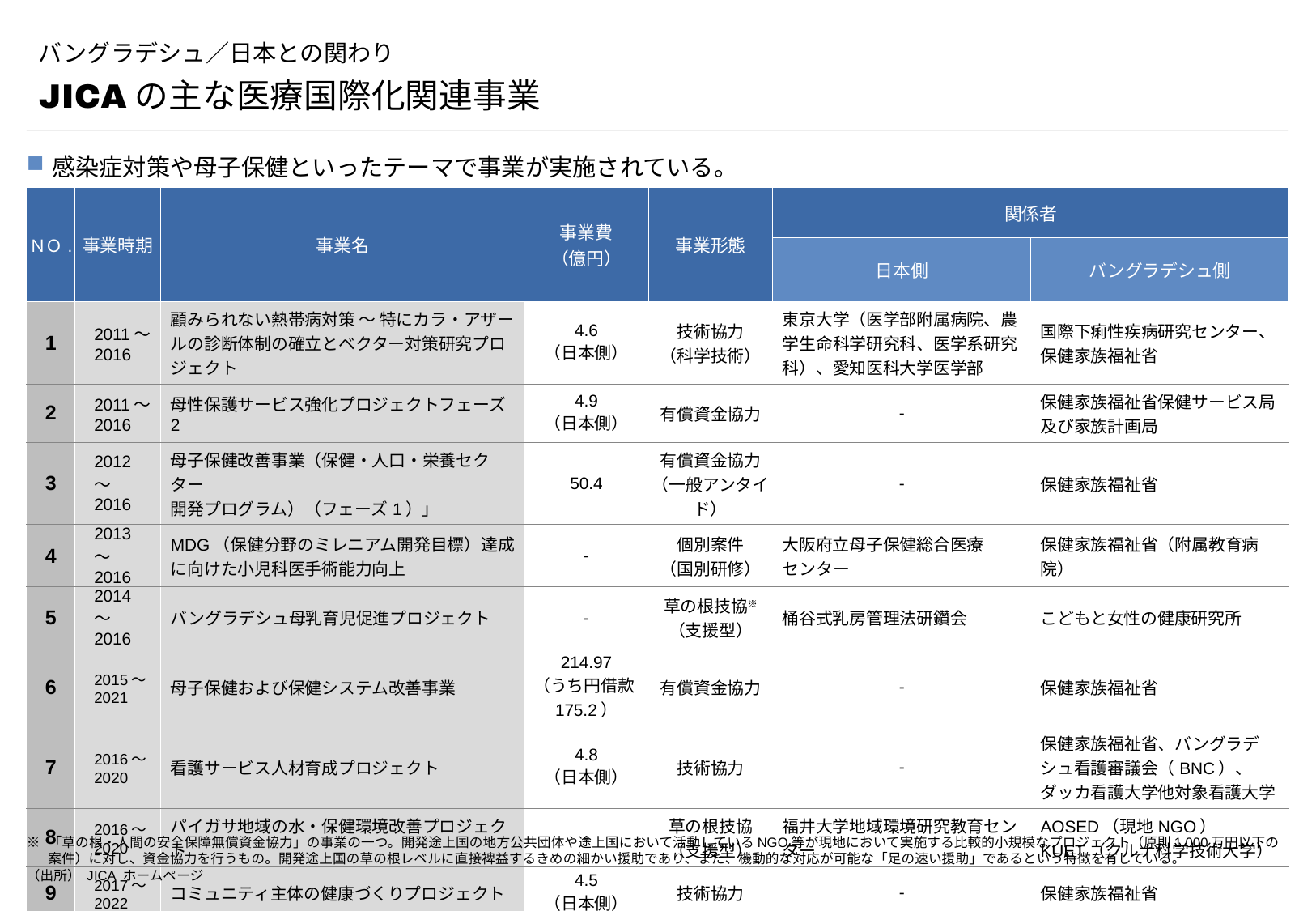

# バングラデシュ／日本との関わり
JICAの主な医療国際化関連事業
感染症対策や母子保健といったテーマで事業が実施されている。
| ＮＯ. | 事業時期 | 事業名 | 事業費 （億円） | 事業形態 | 関係者 |  |
| --- | --- | --- | --- | --- | --- | --- |
|  |  |  |  |  | 日本側 | バングラデシュ側 |
| 1 | 2011～2016 | 顧みられない熱帯病対策 ～ 特にカラ・アザールの診断体制の確立とベクター対策研究プロジェクト | 4.6 （日本側） | 技術協力 （科学技術） | 東京大学（医学部附属病院、農学生命科学研究科、医学系研究科）、愛知医科大学医学部 | 国際下痢性疾病研究センター、 保健家族福祉省 |
| 2 | 2011～2016 | 母性保護サービス強化プロジェクトフェーズ2 | 4.9 （日本側） | 有償資金協力 | - | 保健家族福祉省保健サービス局及び家族計画局 |
| 3 | 2012～2016 | 母子保健改善事業（保健・人口・栄養セクター 開発プログラム）（フェーズ1）」 | 50.4 | 有償資金協力（一般アンタイド） | - | 保健家族福祉省 |
| 4 | 2013～2016 | MDG（保健分野のミレニアム開発目標）達成に向けた小児科医手術能力向上 | - | 個別案件 （国別研修） | 大阪府立母子保健総合医療 センター | 保健家族福祉省（附属教育病院） |
| 5 | 2014～2016 | バングラデシュ母乳育児促進プロジェクト | - | 草の根技協※ （支援型） | 桶谷式乳房管理法研鑽会 | こどもと女性の健康研究所 |
| 6 | 2015～2021 | 母子保健および保健システム改善事業 | 214.97 （うち円借款175.2） | 有償資金協力 | - | 保健家族福祉省 |
| 7 | 2016～2020 | 看護サービス人材育成プロジェクト | 4.8 （日本側） | 技術協力 | - | 保健家族福祉省、バングラデシュ看護審議会（BNC）、ダッカ看護大学他対象看護大学 |
| 8 | 2016～2020 | パイガサ地域の水・保健環境改善プロジェクト | - | 草の根技協（支援型） | 福井大学地域環境研究教育センター | AOSED（現地NGO） KUET（クルナ科学技術大学） |
| 9 | 2017～2022 | コミュニティ主体の健康づくりプロジェクト | 4.5 （日本側） | 技術協力 | - | 保健家族福祉省 |
| 10 | 2018～2022 | 保健サービス強化事業 | 82.85 （うち円借款65.59） | 有償資金協力 | - | 保健家族福祉省 |
※	「草の根・人間の安全保障無償資金協力」の事業の一つ。開発途上国の地方公共団体や途上国において活動しているNGO等が現地において実施する比較的小規模なプロジェクト（原則1,000万円以下の案件）に対し、資金協力を行うもの。開発途上国の草の根レベルに直接裨益するきめの細かい援助であり、また、機動的な対応が可能な「足の速い援助」であるという特徴を有している。
（出所） JICA ホームページ